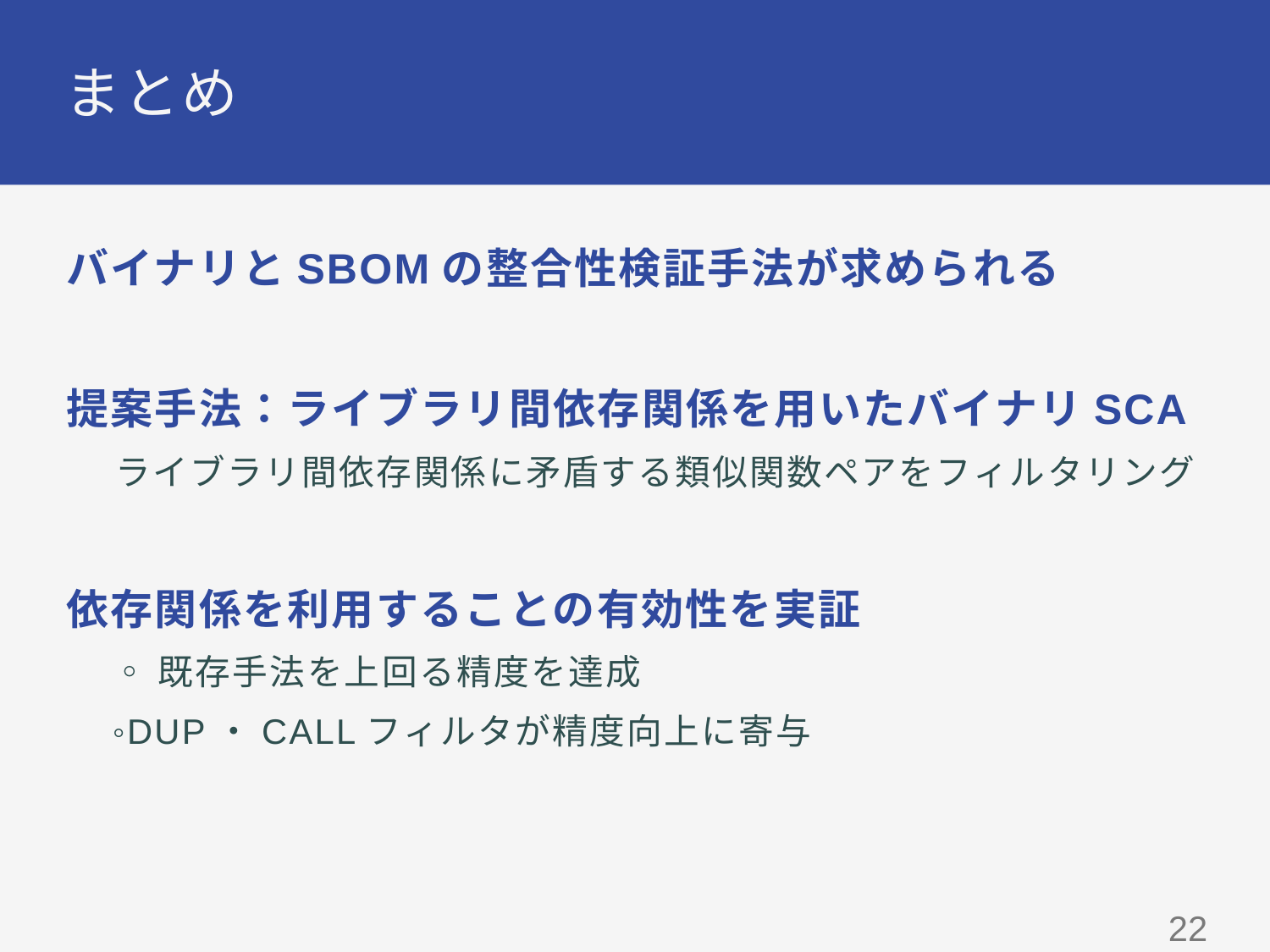

# まとめ
バイナリとSBOMの整合性検証手法が求められる

提案手法：ライブラリ間依存関係を用いたバイナリSCA
ライブラリ間依存関係に矛盾する類似関数ペアをフィルタリング

依存関係を利用することの有効性を実証
◦既存手法を上回る精度を達成
◦DUP・CALLフィルタが精度向上に寄与
22